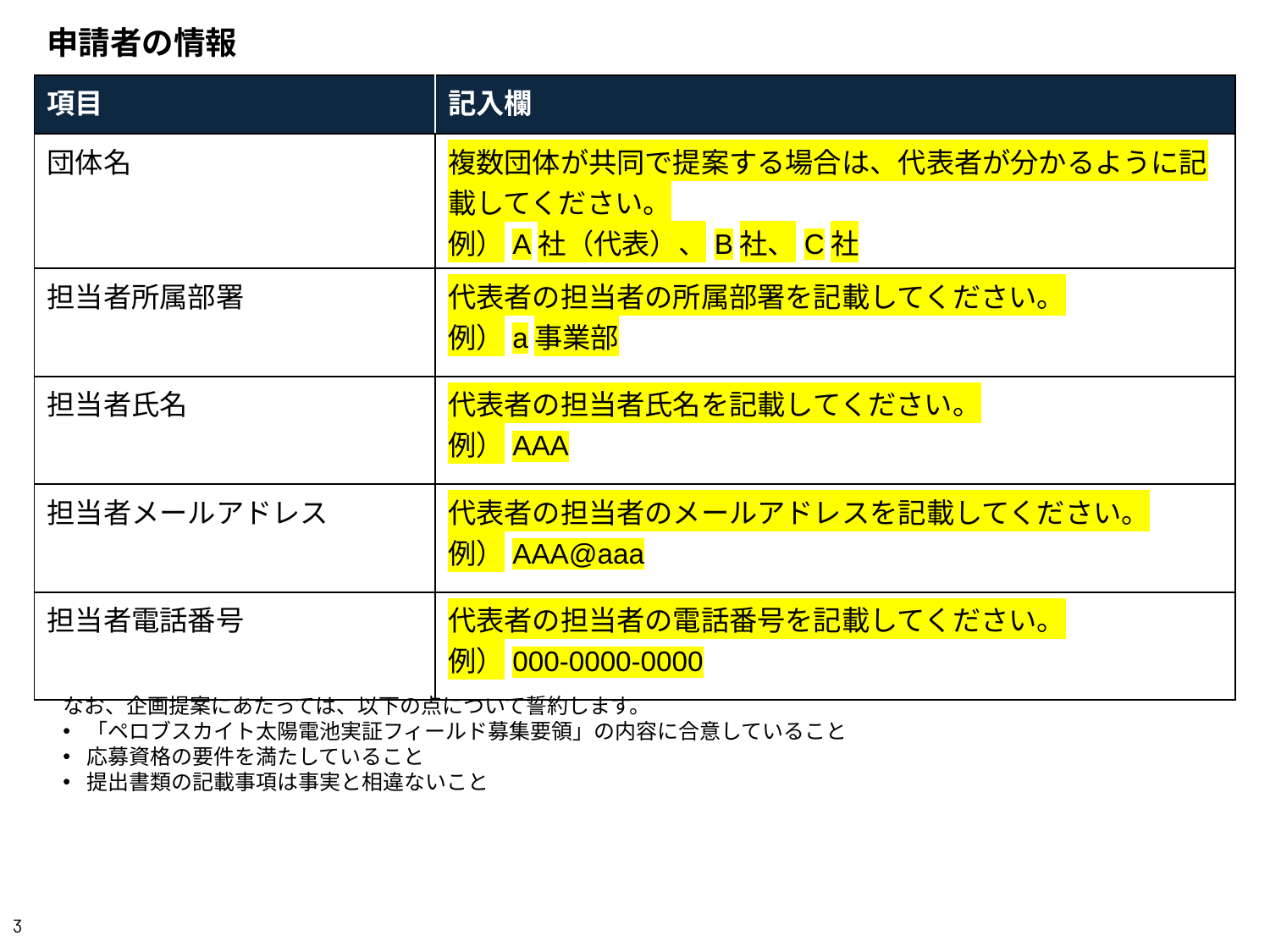

申請者の情報
| 項目 | 記入欄 |
| --- | --- |
| 団体名 | 複数団体が共同で提案する場合は、代表者が分かるように記載してください。 例）A社（代表）、B社、C社 |
| 担当者所属部署 | 代表者の担当者の所属部署を記載してください。 例）a事業部 |
| 担当者氏名 | 代表者の担当者氏名を記載してください。 例）AAA |
| 担当者メールアドレス | 代表者の担当者のメールアドレスを記載してください。 例）AAA@aaa |
| 担当者電話番号 | 代表者の担当者の電話番号を記載してください。 例）000-0000-0000 |
なお、企画提案にあたっては、以下の点について誓約します。
「ペロブスカイト太陽電池実証フィールド募集要領」の内容に合意していること
応募資格の要件を満たしていること
提出書類の記載事項は事実と相違ないこと
3